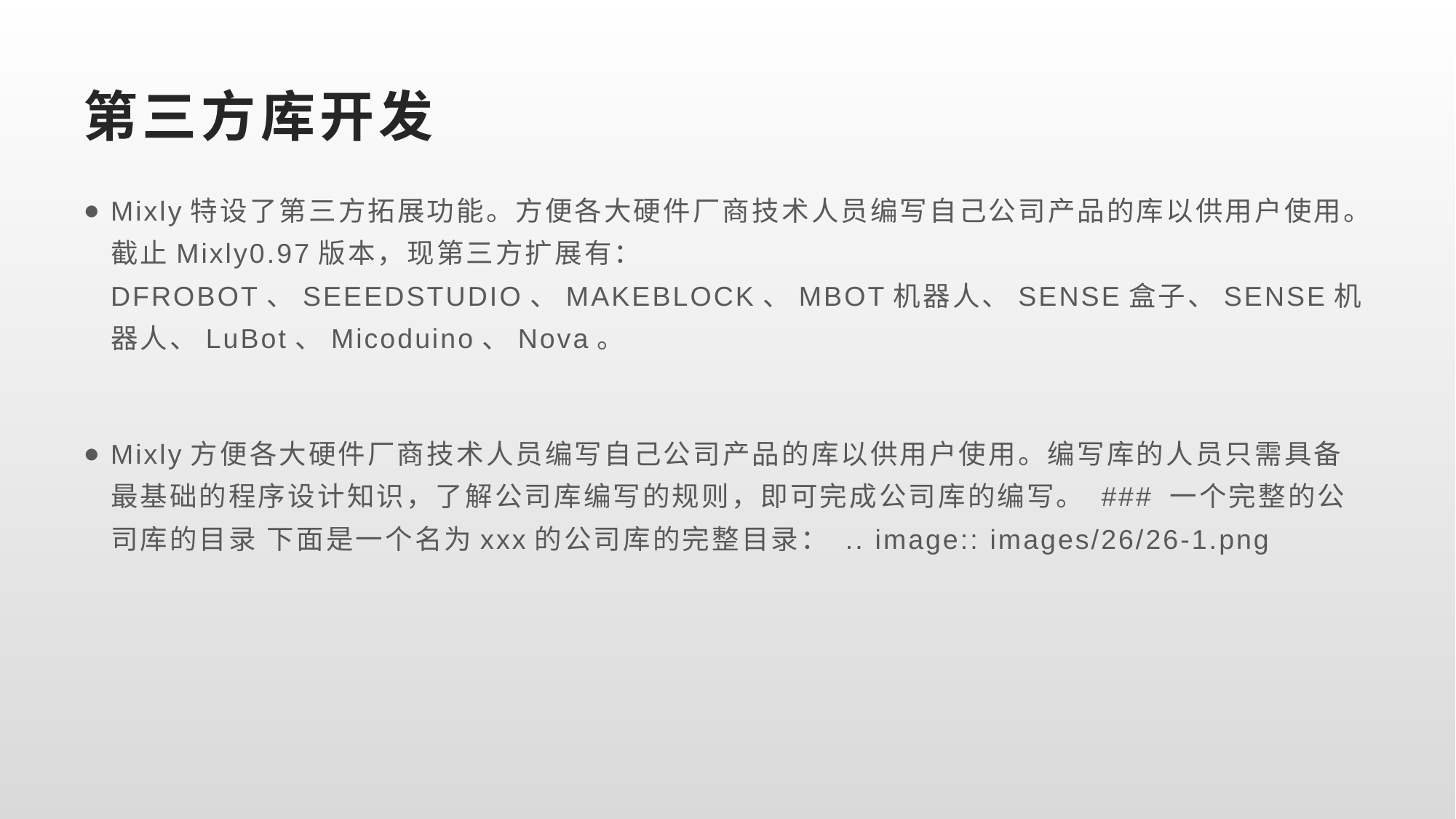

# 第三方库开发
Mixly特设了第三方拓展功能。方便各大硬件厂商技术人员编写自己公司产品的库以供用户使用。截止Mixly0.97版本，现第三方扩展有：DFROBOT、SEEEDSTUDIO、MAKEBLOCK、MBOT机器人、SENSE盒子、SENSE机器人、LuBot、Micoduino、Nova。

Mixly方便各大硬件厂商技术人员编写自己公司产品的库以供用户使用。编写库的人员只需具备最基础的程序设计知识，了解公司库编写的规则，即可完成公司库的编写。 ### 一个完整的公司库的目录 下面是一个名为xxx的公司库的完整目录： .. image:: images/26/26-1.png